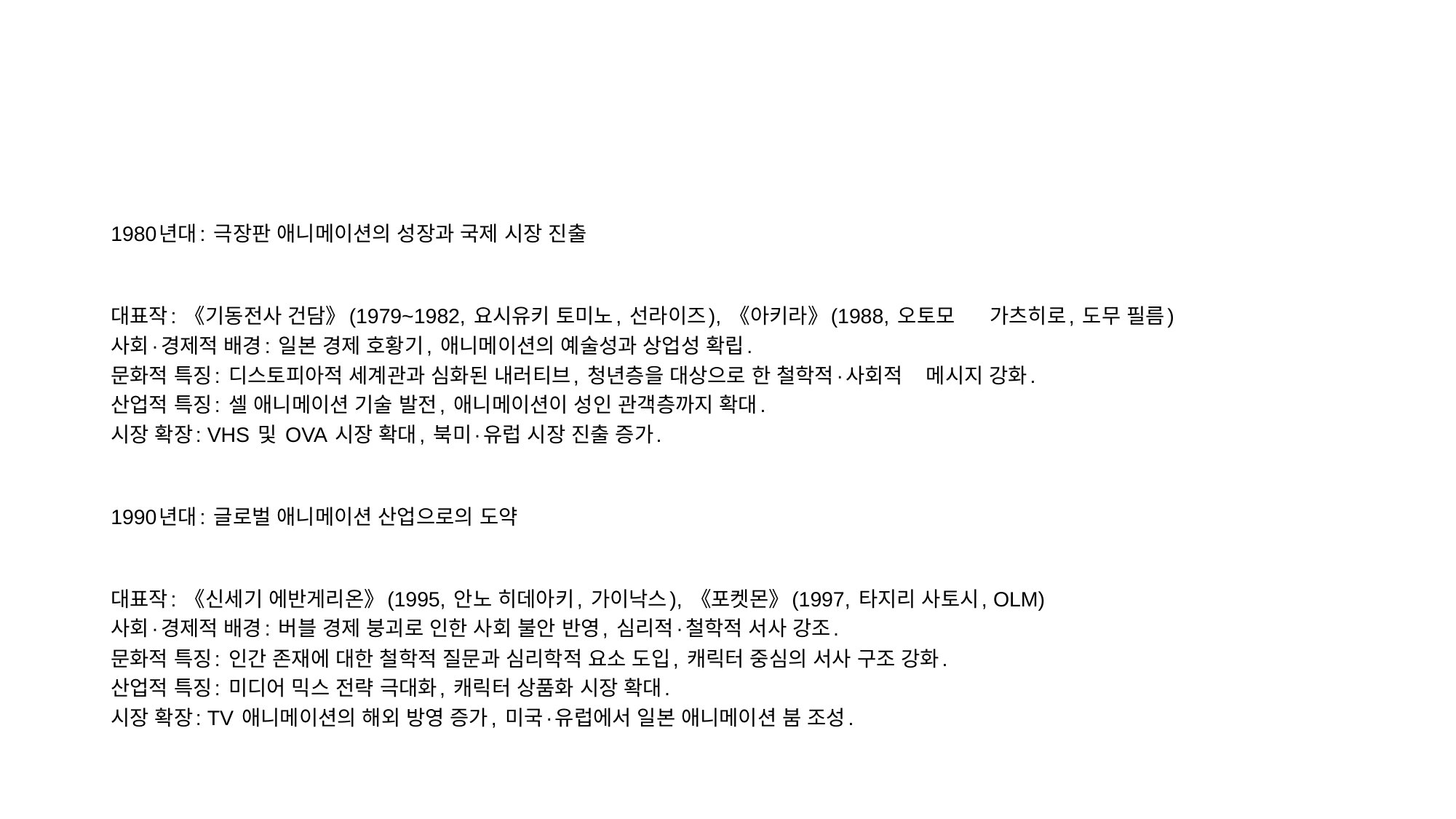

#
1980년대: 극장판 애니메이션의 성장과 국제 시장 진출

대표작: 《기동전사 건담》(1979~1982, 요시유키 토미노, 선라이즈), 《아키라》(1988, 오토모      가츠히로, 도무 필름)
사회·경제적 배경: 일본 경제 호황기, 애니메이션의 예술성과 상업성 확립.
문화적 특징: 디스토피아적 세계관과 심화된 내러티브, 청년층을 대상으로 한 철학적·사회적    메시지 강화.
산업적 특징: 셀 애니메이션 기술 발전, 애니메이션이 성인 관객층까지 확대.
시장 확장: VHS 및 OVA 시장 확대, 북미·유럽 시장 진출 증가.

1990년대: 글로벌 애니메이션 산업으로의 도약

대표작: 《신세기 에반게리온》(1995, 안노 히데아키, 가이낙스), 《포켓몬》(1997, 타지리 사토시, OLM)
사회·경제적 배경: 버블 경제 붕괴로 인한 사회 불안 반영, 심리적·철학적 서사 강조.
문화적 특징: 인간 존재에 대한 철학적 질문과 심리학적 요소 도입, 캐릭터 중심의 서사 구조 강화.
산업적 특징: 미디어 믹스 전략 극대화, 캐릭터 상품화 시장 확대.
시장 확장: TV 애니메이션의 해외 방영 증가, 미국·유럽에서 일본 애니메이션 붐 조성.